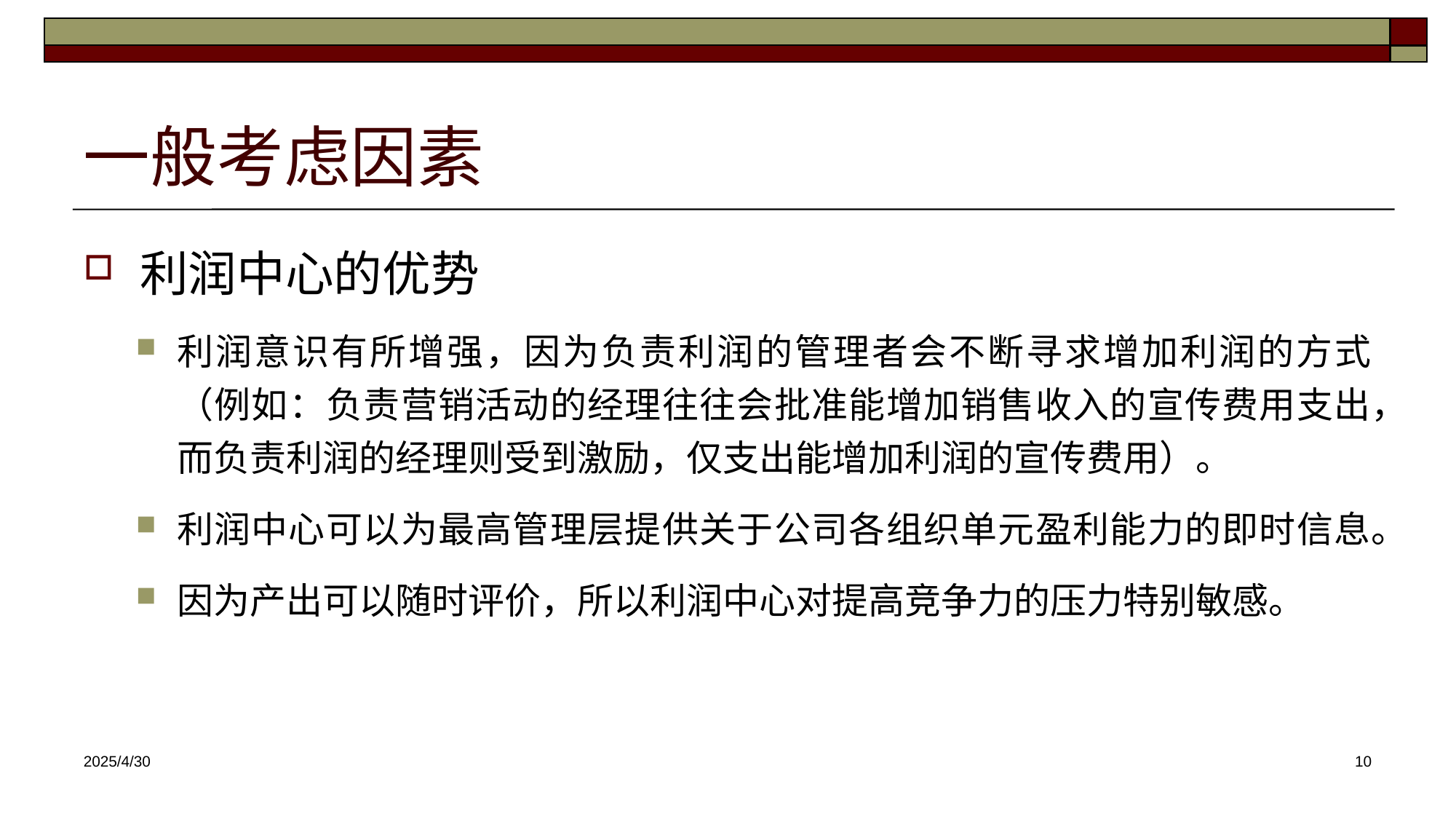

# 一般考虑因素
利润中心的优势
利润意识有所增强，因为负责利润的管理者会不断寻求增加利润的方式（例如：负责营销活动的经理往往会批准能增加销售收入的宣传费用支出，而负责利润的经理则受到激励，仅支出能增加利润的宣传费用）。
利润中心可以为最高管理层提供关于公司各组织单元盈利能力的即时信息。
因为产出可以随时评价，所以利润中心对提高竞争力的压力特别敏感。

2025/4/30
10